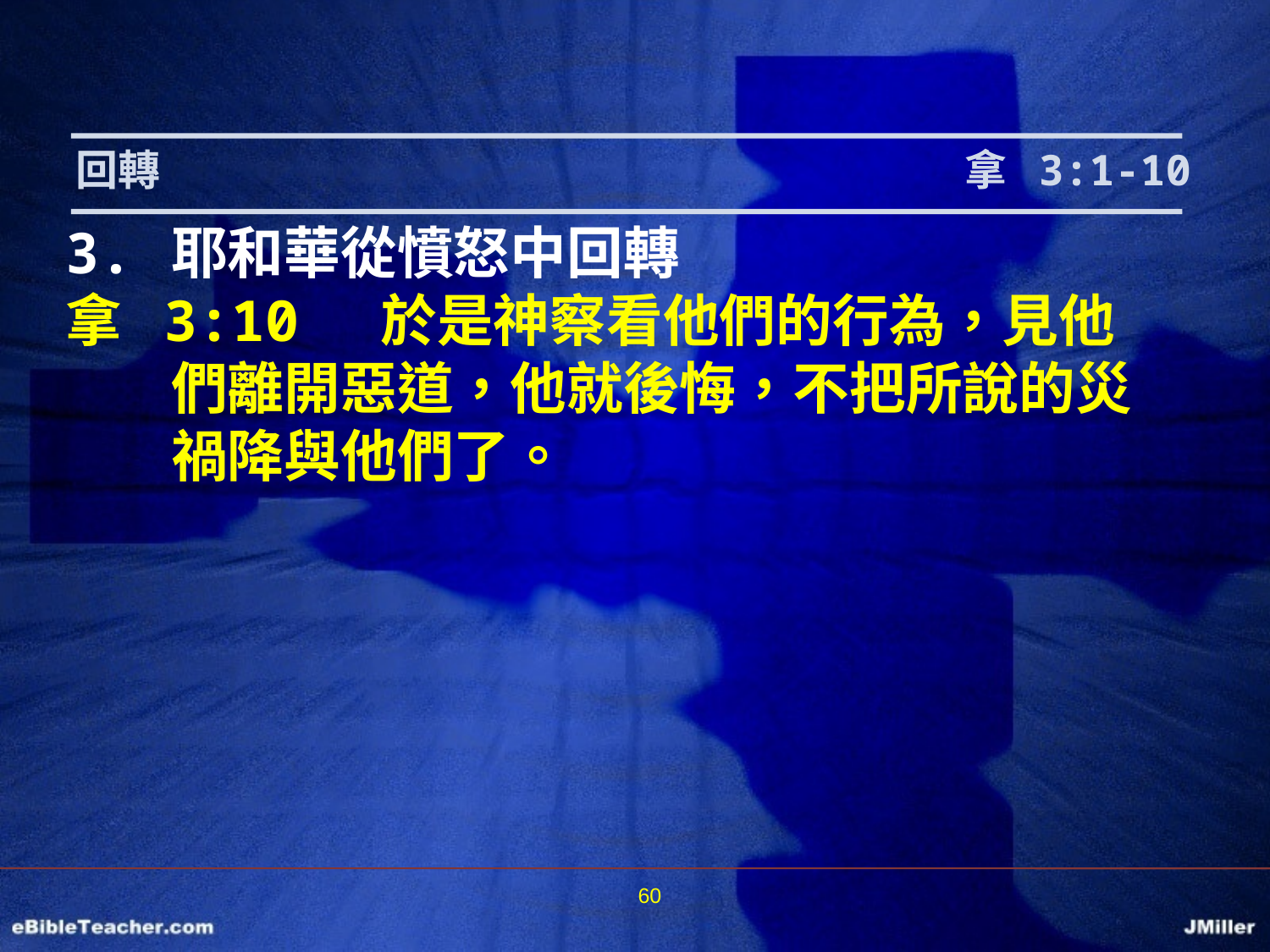

回轉							拿 3:1-10
3.	耶和華從憤怒中回轉
拿 3:10  於是神察看他們的行為，見他們離開惡道，他就後悔，不把所說的災禍降與他們了。